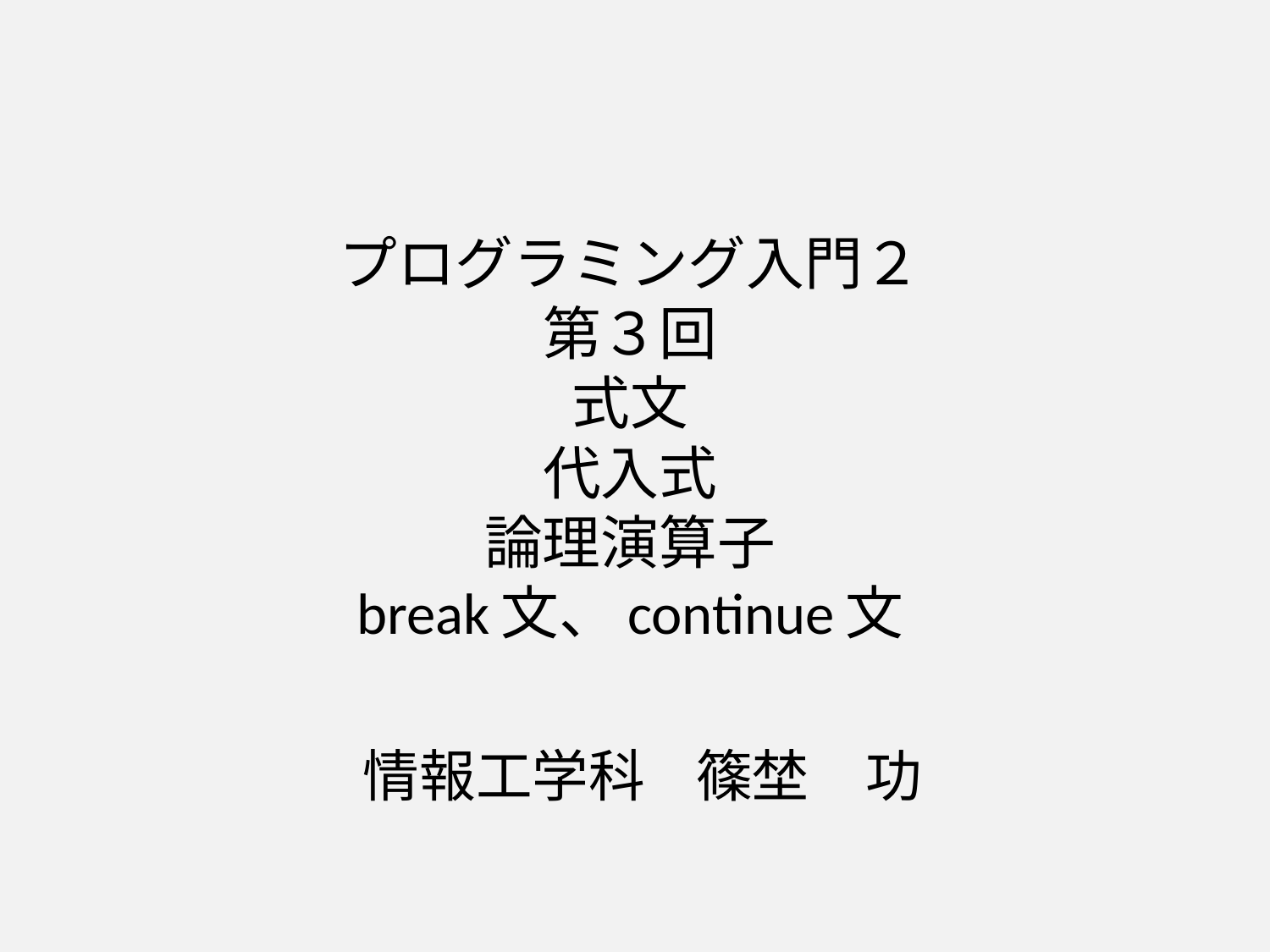

# プログラミング入門２ 第３回 式文 代入式 論理演算子 break文、continue文
情報工学科    篠埜　功